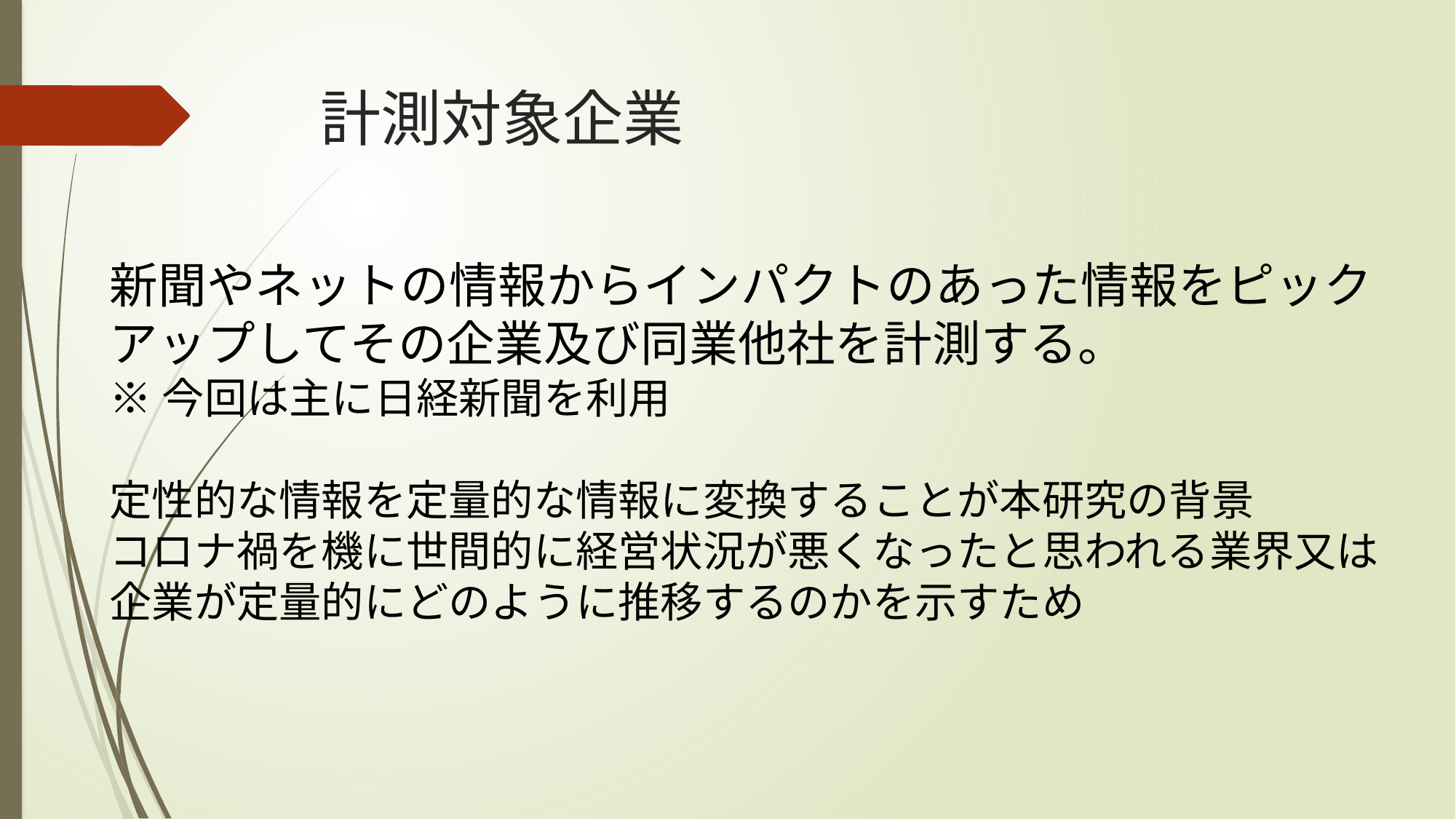

# 計測対象企業
新聞やネットの情報からインパクトのあった情報をピックアップしてその企業及び同業他社を計測する。
※今回は主に日経新聞を利用

定性的な情報を定量的な情報に変換することが本研究の背景
コロナ禍を機に世間的に経営状況が悪くなったと思われる業界又は企業が定量的にどのように推移するのかを示すため